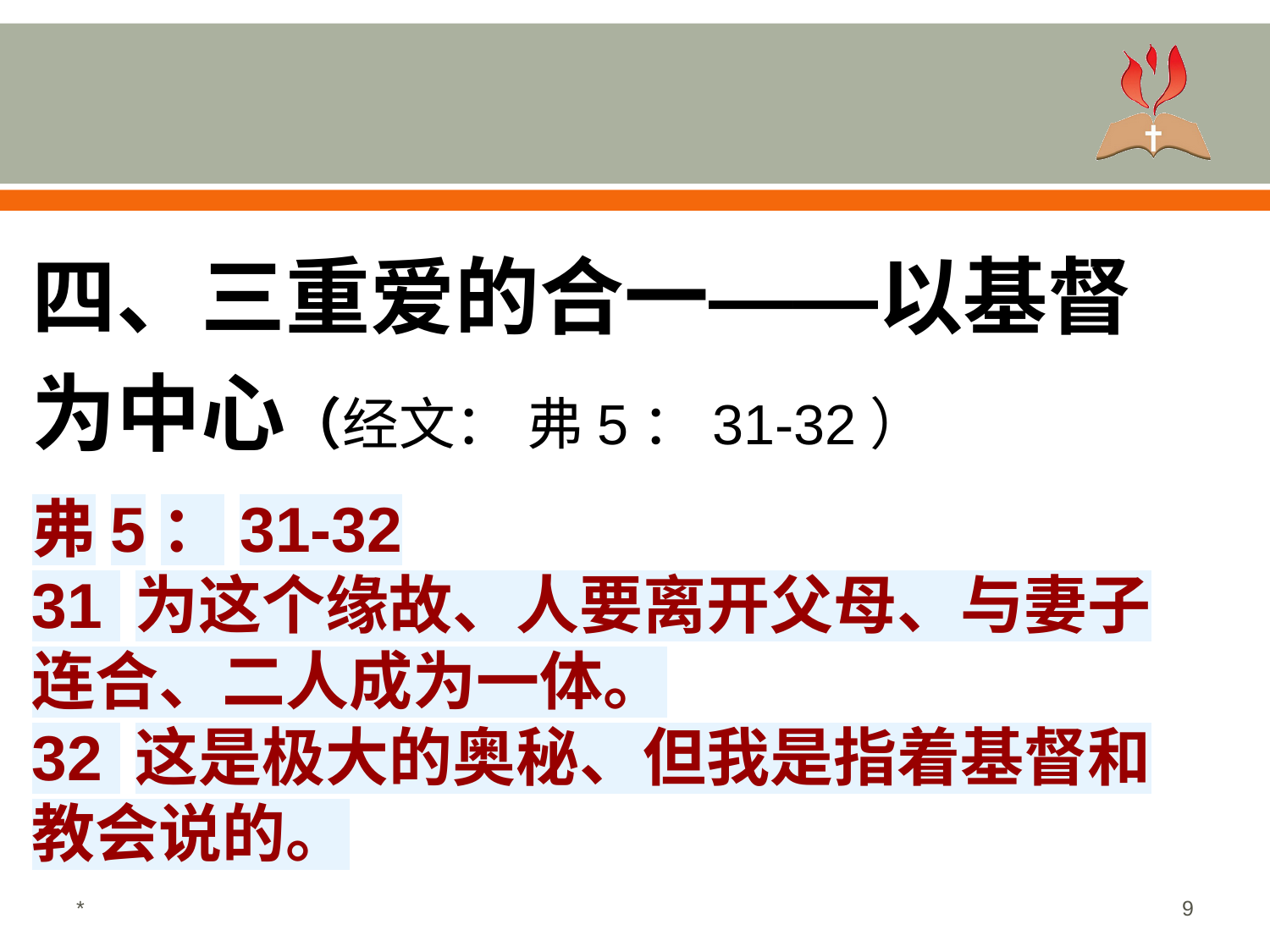

#
四、三重爱的合一——以基督为中心（经文： 弗5：31-32）

弗5：31-32
31 为这个缘故、人要离开父母、与妻子连合、二人成为一体。
32 这是极大的奥秘、但我是指着基督和教会说的。
*
9